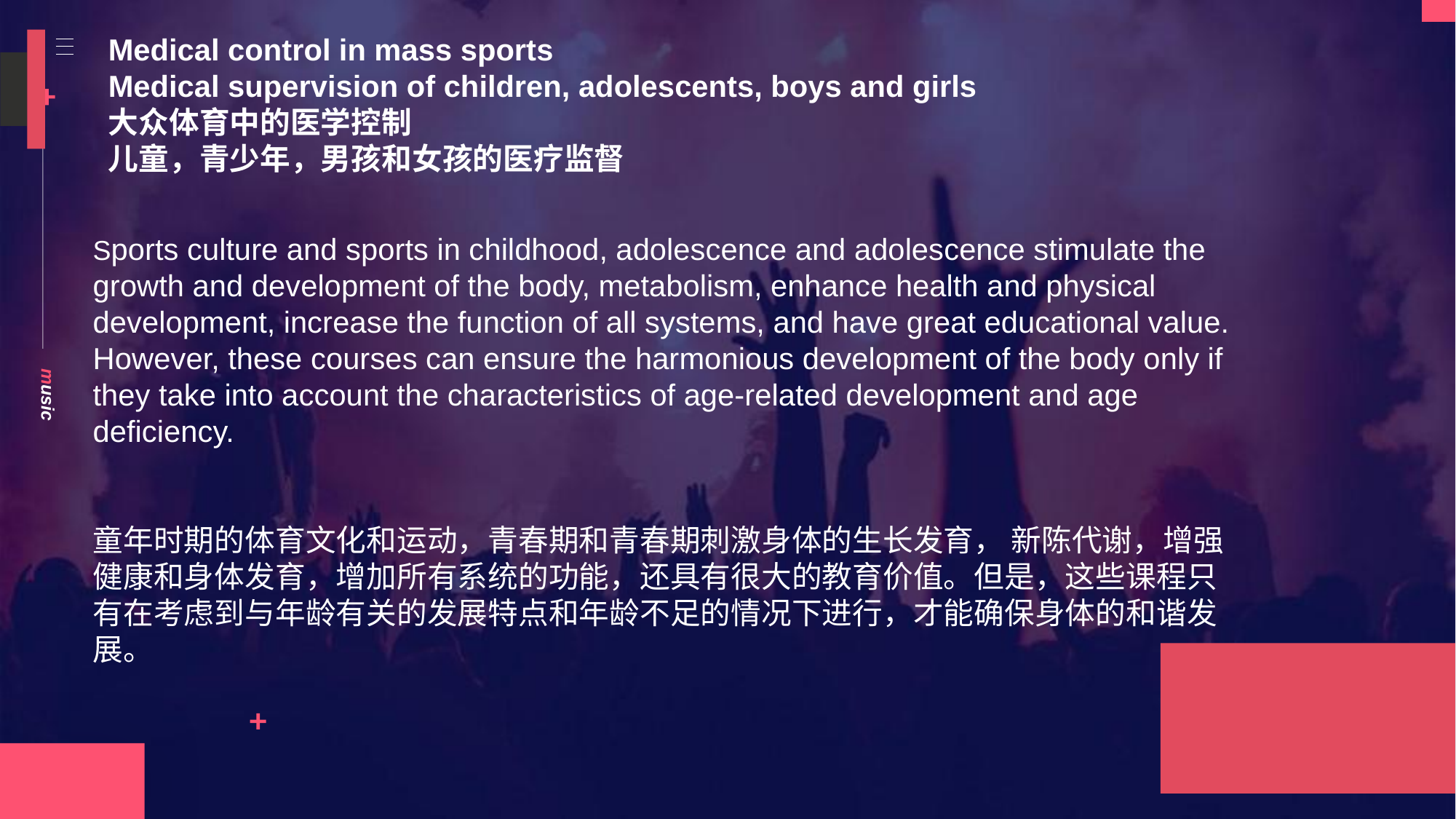

Medical control in mass sports
Medical supervision of children, adolescents, boys and girls
大众体育中的医学控制
儿童，青少年，男孩和女孩的医疗监督

music
Sports culture and sports in childhood, adolescence and adolescence stimulate the growth and development of the body, metabolism, enhance health and physical development, increase the function of all systems, and have great educational value. However, these courses can ensure the harmonious development of the body only if they take into account the characteristics of age-related development and age deficiency.

童年时期的体育文化和运动，青春期和青春期刺激身体的生长发育， 新陈代谢，增强健康和身体发育，增加所有系统的功能，还具有很大的教育价值。但是，这些课程只有在考虑到与年龄有关的发展特点和年龄不足的情况下进行，才能确保身体的和谐发展。

MUSIC